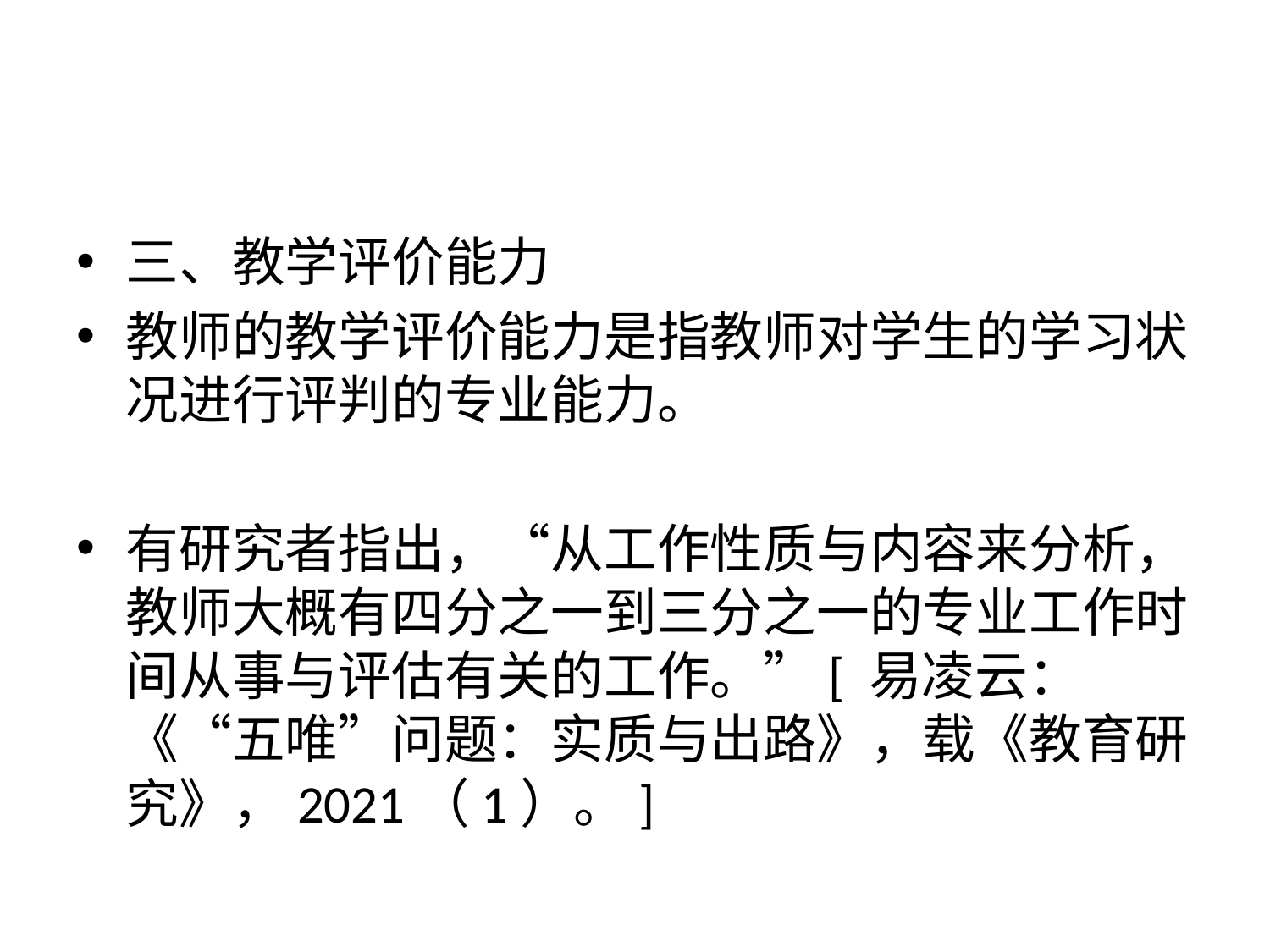

#
三、教学评价能力
教师的教学评价能力是指教师对学生的学习状况进行评判的专业能力。

有研究者指出，“从工作性质与内容来分析，教师大概有四分之一到三分之一的专业工作时间从事与评估有关的工作。”[ 易凌云：《“五唯”问题：实质与出路》，载《教育研究》，2021（1）。]